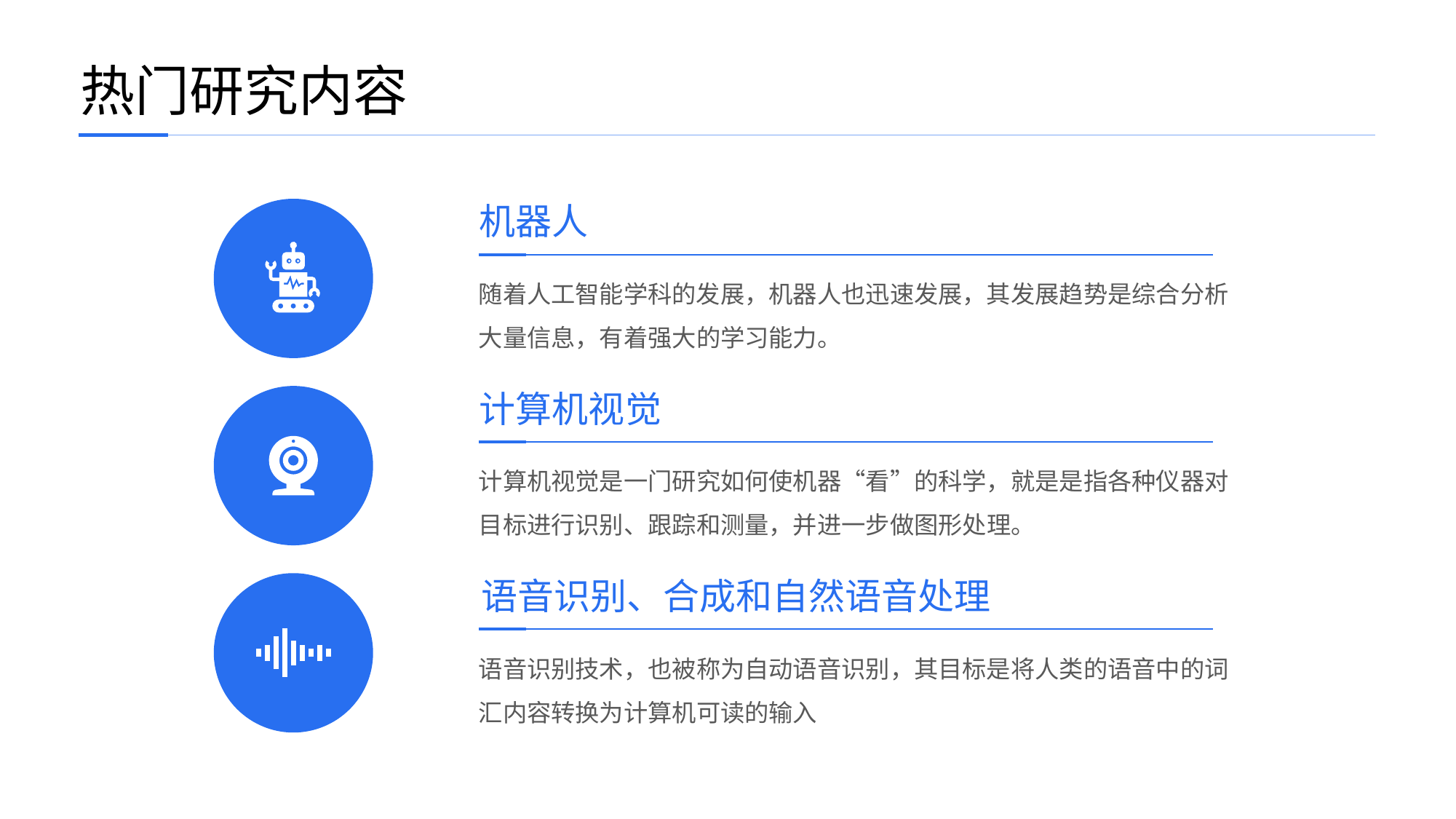

热门研究内容

机器人

随着人工智能学科的发展，机器人也迅速发展，其发展趋势是综合分析大量信息，有着强大的学习能力。

计算机视觉

计算机视觉是一门研究如何使机器“看”的科学，就是是指各种仪器对目标进行识别、跟踪和测量，并进一步做图形处理。

语音识别、合成和自然语音处理

语音识别技术，也被称为自动语音识别，其目标是将人类的语音中的词汇内容转换为计算机可读的输入